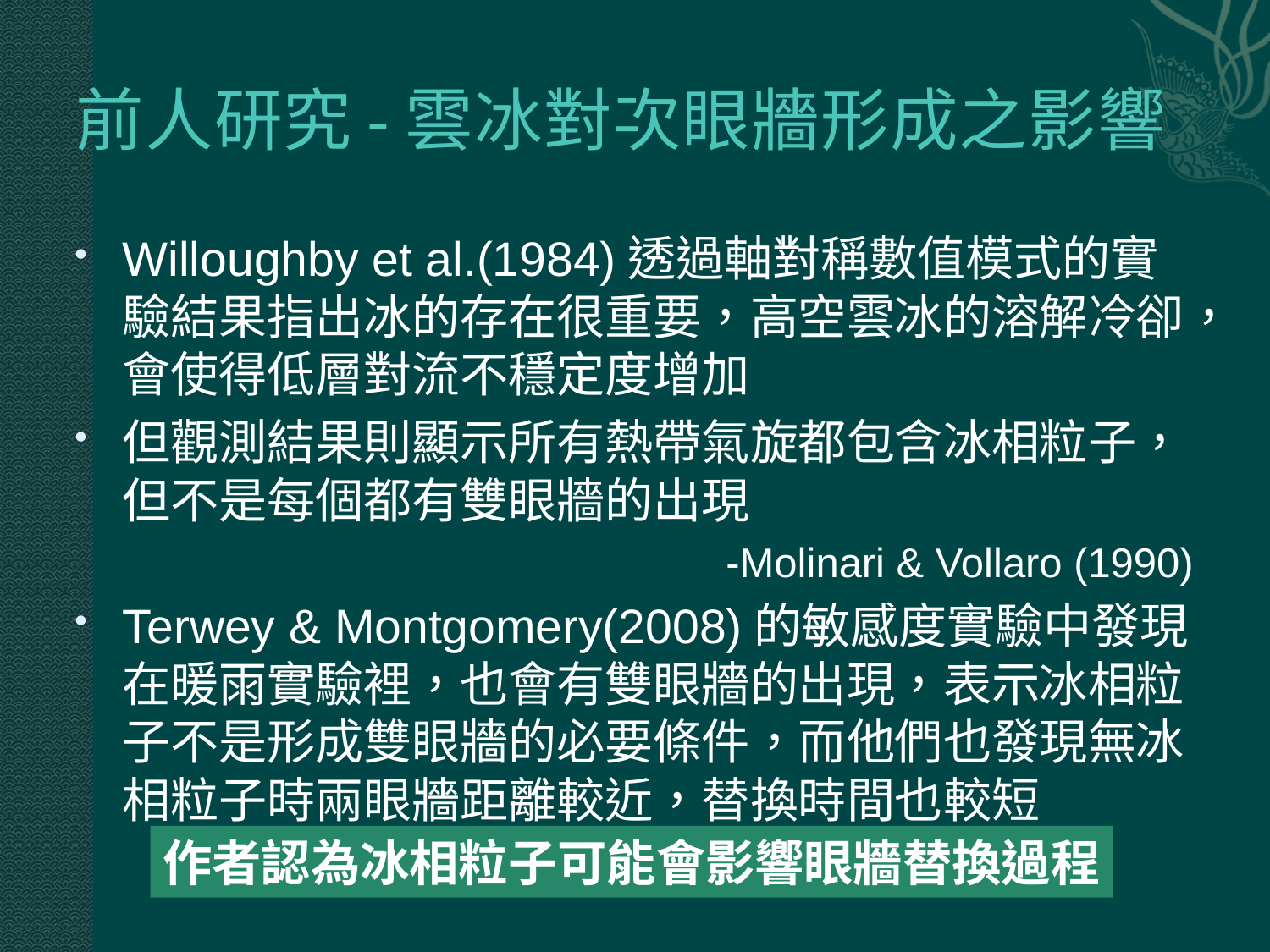

# 前人研究-雲冰對次眼牆形成之影響
Willoughby et al.(1984)透過軸對稱數值模式的實驗結果指出冰的存在很重要，高空雲冰的溶解冷卻，會使得低層對流不穩定度增加
但觀測結果則顯示所有熱帶氣旋都包含冰相粒子，但不是每個都有雙眼牆的出現
-Molinari & Vollaro (1990)
Terwey & Montgomery(2008)的敏感度實驗中發現在暖雨實驗裡，也會有雙眼牆的出現，表示冰相粒子不是形成雙眼牆的必要條件，而他們也發現無冰相粒子時兩眼牆距離較近，替換時間也較短
作者認為冰相粒子可能會影響眼牆替換過程